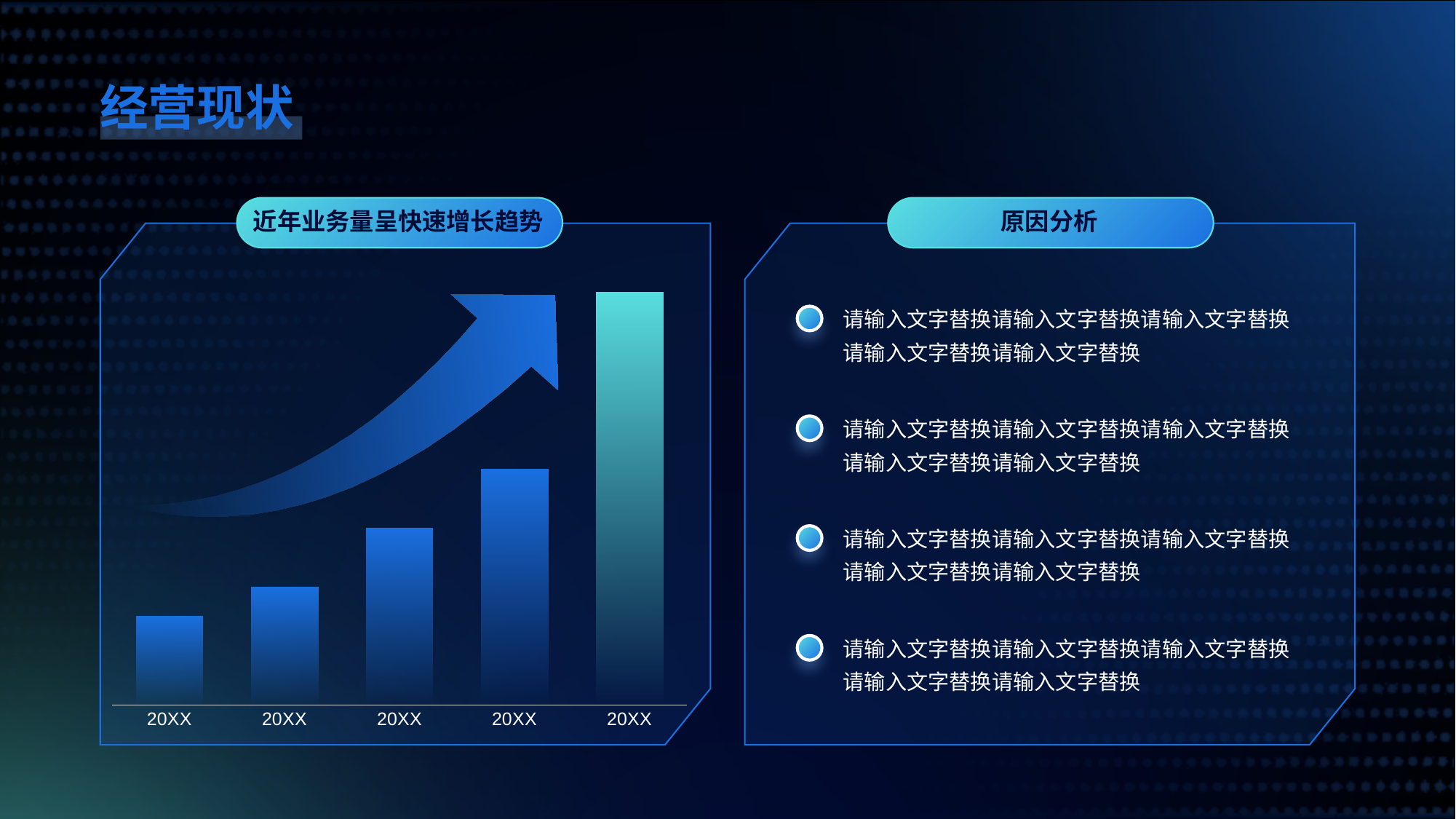

经营现状

近年业务量呈快速增长趋势
原因分析

### Chart

| Category | 系列 1 |
|---|---|
| 20XX | 1.5 |
| 20XX | 2.0 |
| 20XX | 3.0 |
| 20XX | 4.0 |
| 20XX | 7.0 |
请输入文字替换请输入文字替换请输入文字替换请输入文字替换请输入文字替换

请输入文字替换请输入文字替换请输入文字替换请输入文字替换请输入文字替换

请输入文字替换请输入文字替换请输入文字替换请输入文字替换请输入文字替换

请输入文字替换请输入文字替换请输入文字替换请输入文字替换请输入文字替换